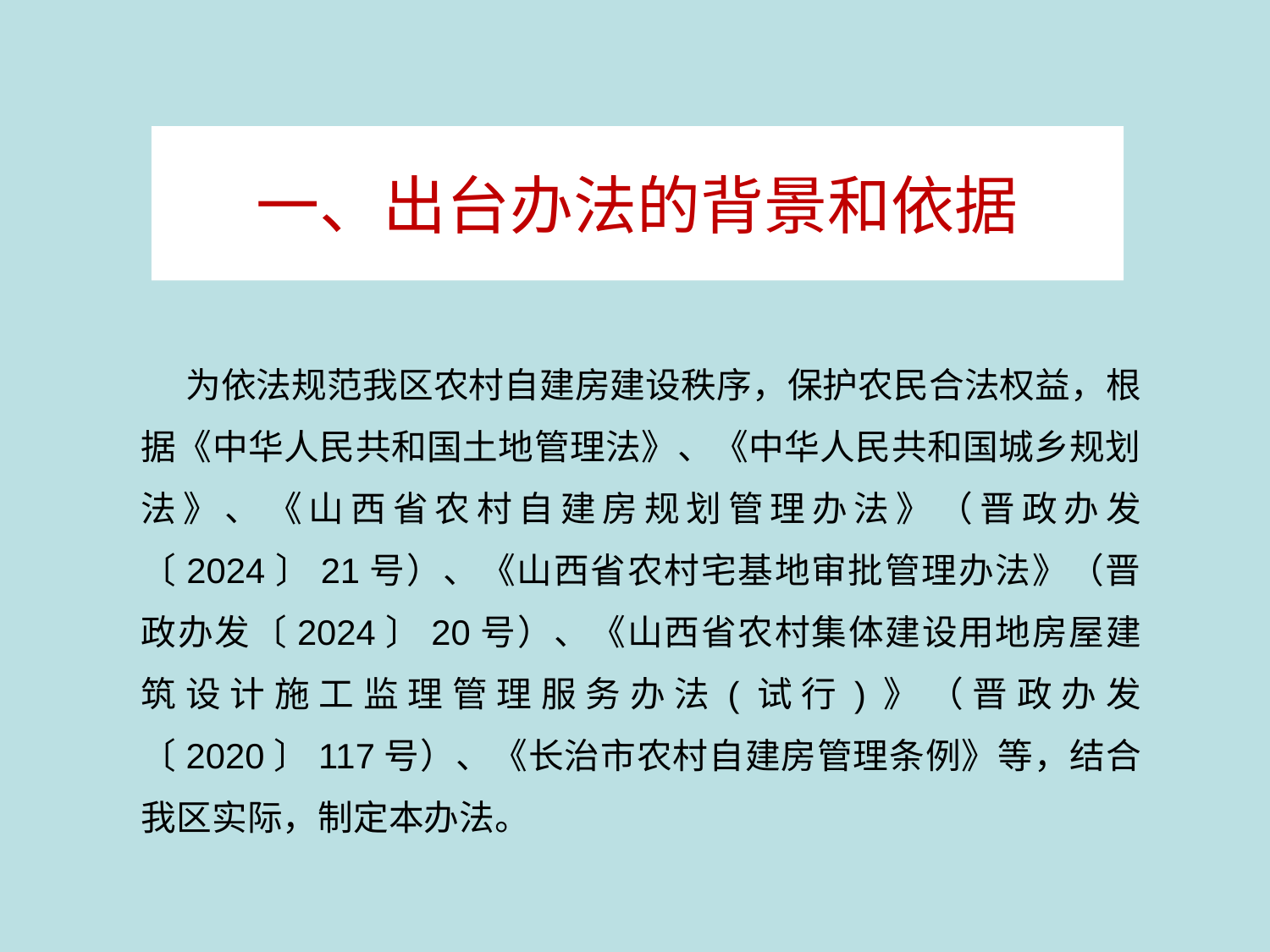

# 一、出台办法的背景和依据
     为依法规范我区农村自建房建设秩序，保护农民合法权益，根据《中华人民共和国土地管理法》、《中华人民共和国城乡规划法》、《山西省农村自建房规划管理办法》（晋政办发〔2024〕21号）、《山西省农村宅基地审批管理办法》（晋政办发〔2024〕20号）、《山西省农村集体建设用地房屋建筑设计施工监理管理服务办法(试行)》（晋政办发〔2020〕117号）、《长治市农村自建房管理条例》等，结合我区实际，制定本办法。